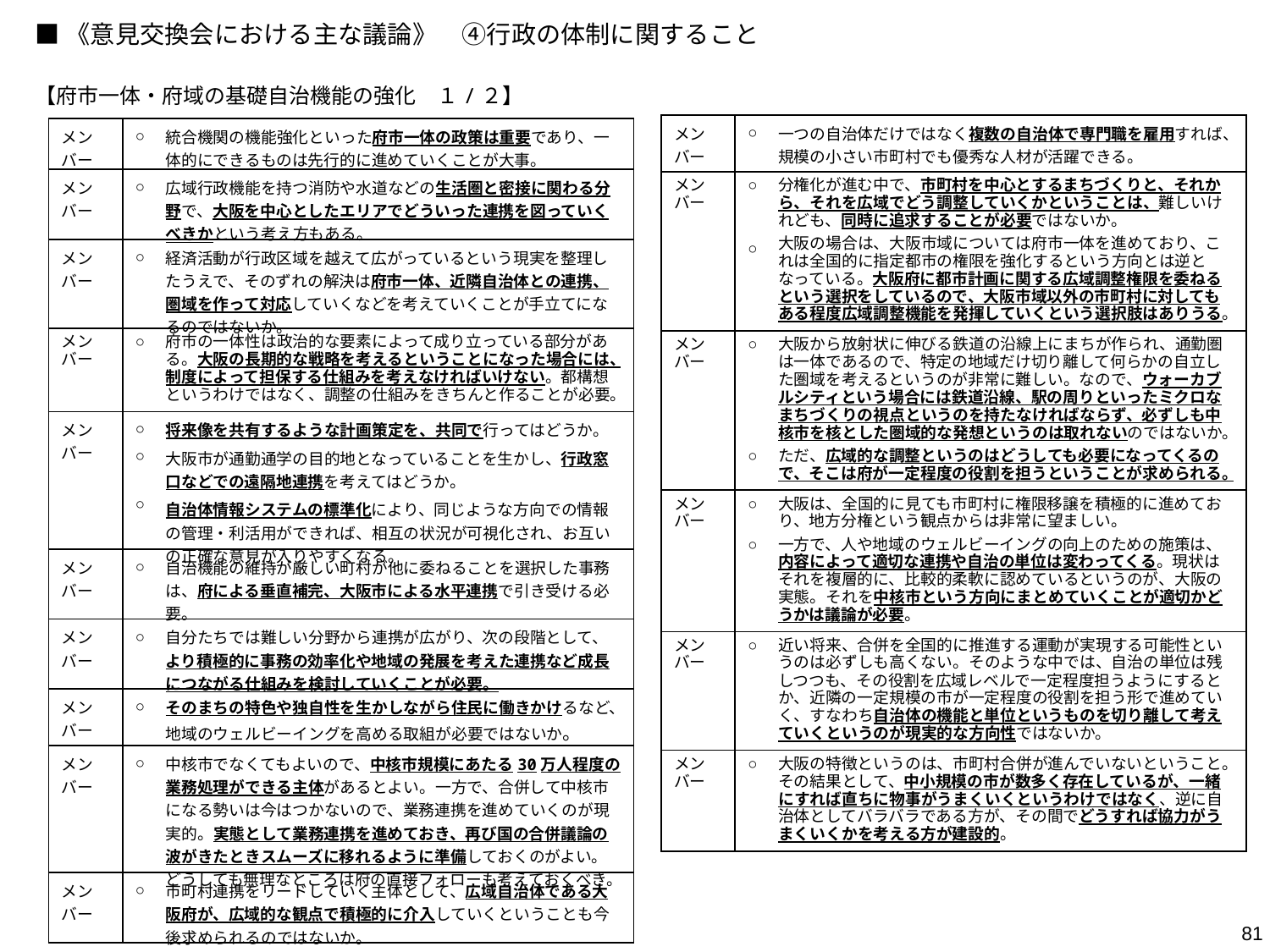

■《意見交換会における主な議論》　④行政の体制に関すること
【府市一体・府域の基礎自治機能の強化　１/２】
| メンバー | ○ | 一つの自治体だけではなく複数の自治体で専門職を雇用すれば、規模の小さい市町村でも優秀な人材が活躍できる。 |
| --- | --- | --- |
| メンバー | ○ ○ | 分権化が進む中で、市町村を中心とするまちづくりと、それから、それを広域でどう調整していくかということは、難しいけれども、同時に追求することが必要ではないか。 大阪の場合は、大阪市域については府市一体を進めており、これは全国的に指定都市の権限を強化するという方向とは逆となっている。大阪府に都市計画に関する広域調整権限を委ねるという選択をしているので、大阪市域以外の市町村に対してもある程度広域調整機能を発揮していくという選択肢はありうる。 |
| メンバー | ○ ○ | 大阪から放射状に伸びる鉄道の沿線上にまちが作られ、通勤圏は一体であるので、特定の地域だけ切り離して何らかの自立した圏域を考えるというのが非常に難しい。なので、ウォーカブルシティという場合には鉄道沿線、駅の周りといったミクロなまちづくりの視点というのを持たなければならず、必ずしも中核市を核とした圏域的な発想というのは取れないのではないか。 ただ、広域的な調整というのはどうしても必要になってくるので、そこは府が一定程度の役割を担うということが求められる。 |
| メンバー | ○ ○ | 大阪は、全国的に見ても市町村に権限移譲を積極的に進めており、地方分権という観点からは非常に望ましい。 一方で、人や地域のウェルビーイングの向上のための施策は、内容によって適切な連携や自治の単位は変わってくる。現状はそれを複層的に、比較的柔軟に認めているというのが、大阪の実態。それを中核市という方向にまとめていくことが適切かどうかは議論が必要。 |
| メンバー | ○ | 近い将来、合併を全国的に推進する運動が実現する可能性というのは必ずしも高くない。そのような中では、自治の単位は残しつつも、その役割を広域レベルで一定程度担うようにするとか、近隣の一定規模の市が一定程度の役割を担う形で進めていく、すなわち自治体の機能と単位というものを切り離して考えていくというのが現実的な方向性ではないか。 |
| メンバー | ○ | 大阪の特徴というのは、市町村合併が進んでいないということ。その結果として、中小規模の市が数多く存在しているが、一緒にすれば直ちに物事がうまくいくというわけではなく、逆に自治体としてバラバラである方が、その間でどうすれば協力がうまくいくかを考える方が建設的。 |
| メンバー | ○ | 統合機関の機能強化といった府市一体の政策は重要であり、一体的にできるものは先行的に進めていくことが大事。 |
| --- | --- | --- |
| メンバー | ○ | 広域行政機能を持つ消防や水道などの生活圏と密接に関わる分野で、大阪を中心としたエリアでどういった連携を図っていくべきかという考え方もある。 |
| メンバー | ○ | 経済活動が行政区域を越えて広がっているという現実を整理したうえで、そのずれの解決は府市一体、近隣自治体との連携、圏域を作って対応していくなどを考えていくことが手立てになるのではないか。 |
| メンバー | ○ | 府市の一体性は政治的な要素によって成り立っている部分がある。大阪の長期的な戦略を考えるということになった場合には、制度によって担保する仕組みを考えなければいけない。都構想というわけではなく、調整の仕組みをきちんと作ることが必要。 |
| メンバー | ○ ○ ○ | 将来像を共有するような計画策定を、共同で行ってはどうか。 大阪市が通勤通学の目的地となっていることを生かし、行政窓口などでの遠隔地連携を考えてはどうか。 自治体情報システムの標準化により、同じような方向での情報の管理・利活用ができれば、相互の状況が可視化され、お互いの正確な意見が入りやすくなる。 |
| メンバー | ○ | 自治機能の維持が厳しい町村が他に委ねることを選択した事務は、府による垂直補完、大阪市による水平連携で引き受ける必要。 |
| メンバー | ○ | 自分たちでは難しい分野から連携が広がり、次の段階として、より積極的に事務の効率化や地域の発展を考えた連携など成長につながる仕組みを検討していくことが必要。 |
| メンバー | ○ | そのまちの特色や独自性を生かしながら住民に働きかけるなど、地域のウェルビーイングを高める取組が必要ではないか。 |
| メンバー | ○ | 中核市でなくてもよいので、中核市規模にあたる30万人程度の業務処理ができる主体があるとよい。一方で、合併して中核市になる勢いは今はつかないので、業務連携を進めていくのが現実的。実態として業務連携を進めておき、再び国の合併議論の波がきたときスムーズに移れるように準備しておくのがよい。どうしても無理なところは府の直接フォローも考えておくべき。 |
| メンバー | ○ | 市町村連携をリードしていく主体として、広域自治体である大阪府が、広域的な観点で積極的に介入していくということも今後求められるのではないか。 |
81